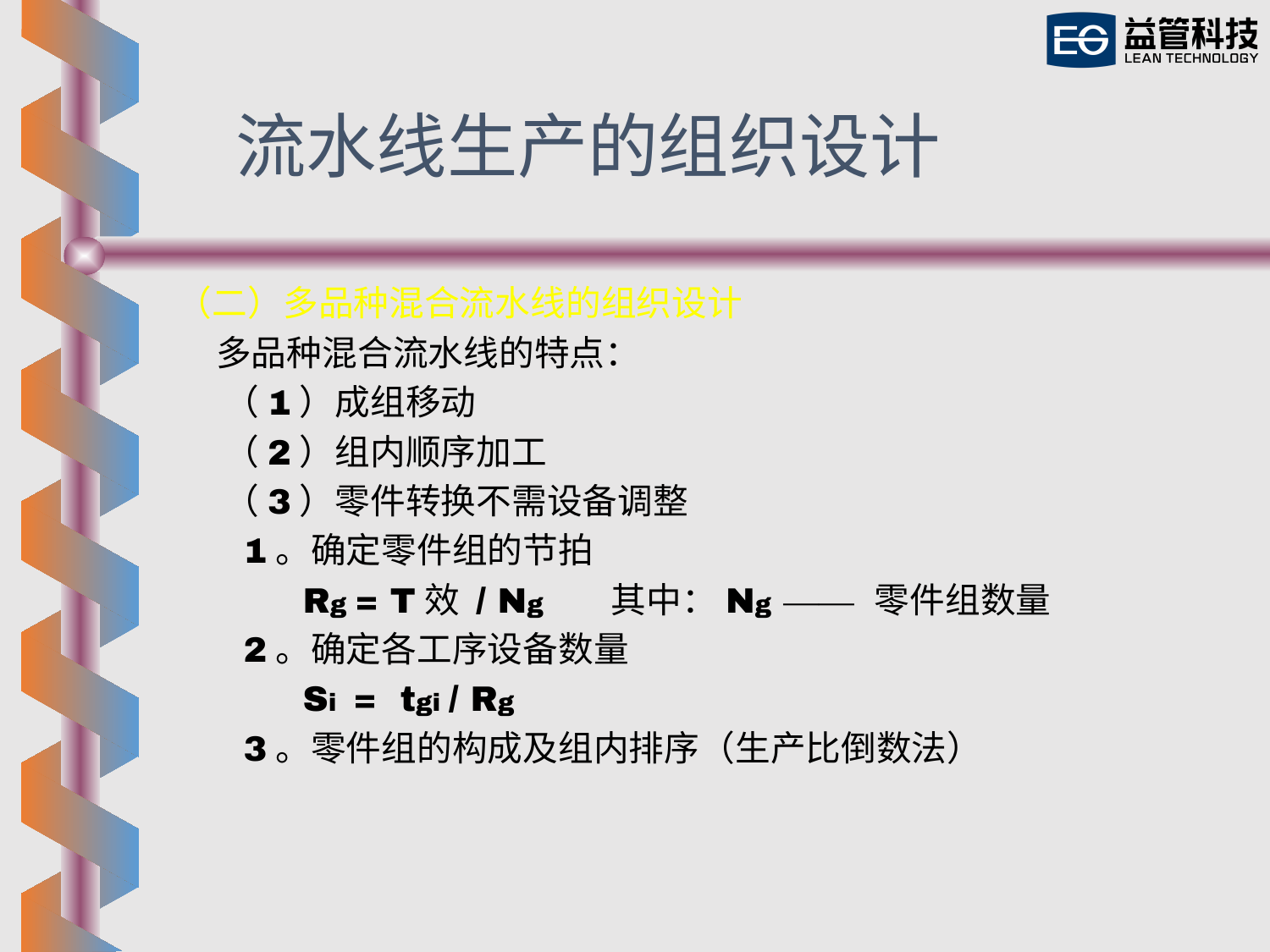

流水线生产的组织设计
 （二）多品种混合流水线的组织设计
      多品种混合流水线的特点：
       （1）成组移动
       （2）组内顺序加工
       （3）零件转换不需设备调整
       1。确定零件组的节拍
            Rg = T效 / Ng     其中：Ng —— 零件组数量
       2。确定各工序设备数量
            Si  =  tgi / Rg
       3。零件组的构成及组内排序（生产比倒数法）
19